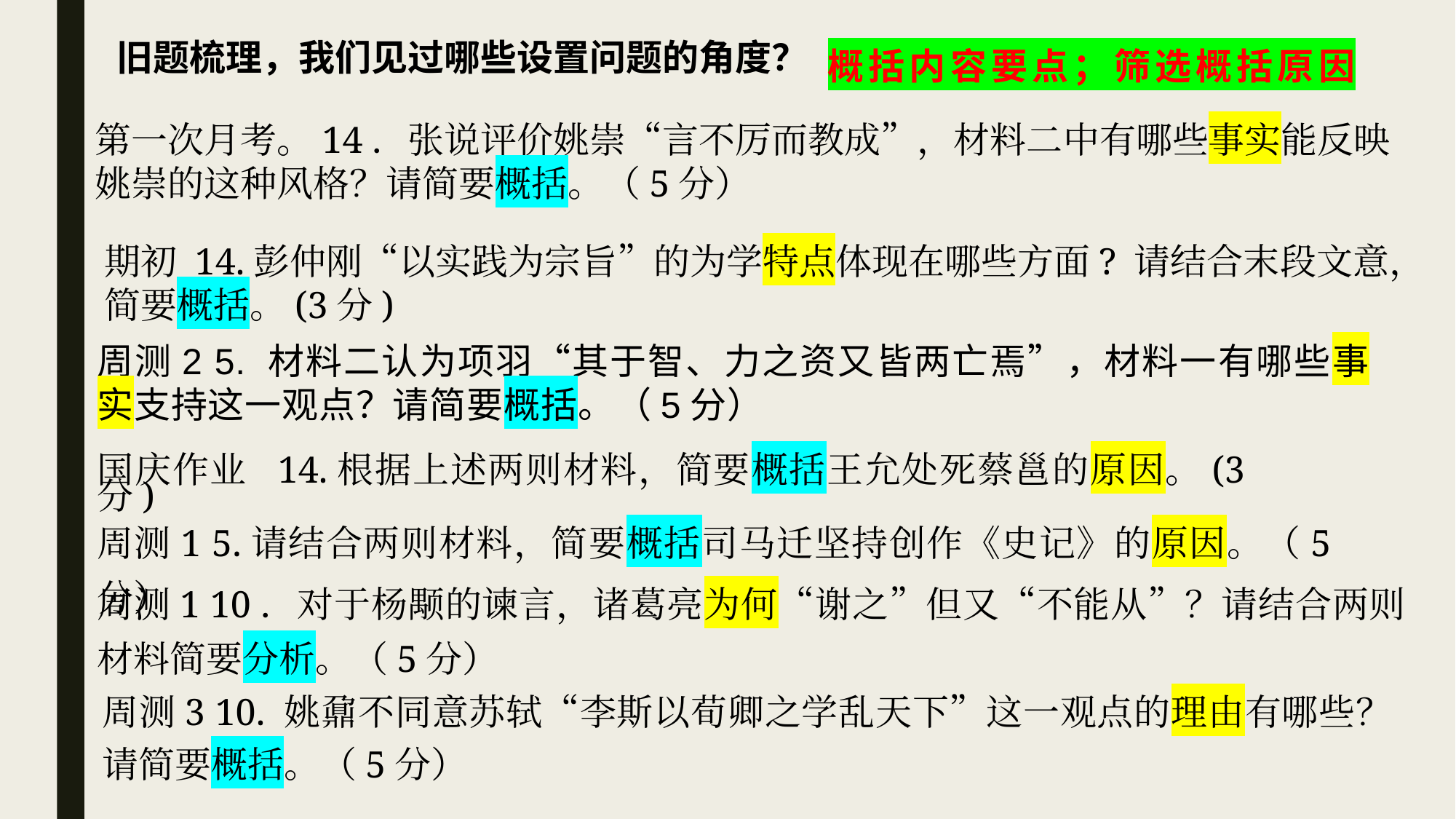

旧题梳理，我们见过哪些设置问题的角度？
概括内容要点；筛选概括原因
第一次月考。14．张说评价姚崇“言不厉而教成”，材料二中有哪些事实能反映姚崇的这种风格？请简要概括。（5分）
期初 14.彭仲刚“以实践为宗旨”的为学特点体现在哪些方面? 请结合末段文意，简要概括。(3分)
周测2 5. 材料二认为项羽“其于智、力之资又皆两亡焉”，材料一有哪些事实支持这一观点？请简要概括。（5分）
国庆作业  14.根据上述两则材料，简要概括王允处死蔡邕的原因。(3分)
周测1 5.请结合两则材料，简要概括司马迁坚持创作《史记》的原因。（5分）
周测1 10．对于杨颙的谏言，诸葛亮为何“谢之”但又“不能从”？请结合两则材料简要分析。（5分）

周测3 10. 姚鼐不同意苏轼“李斯以荀卿之学乱天下”这一观点的理由有哪些？请简要概括。（5分）